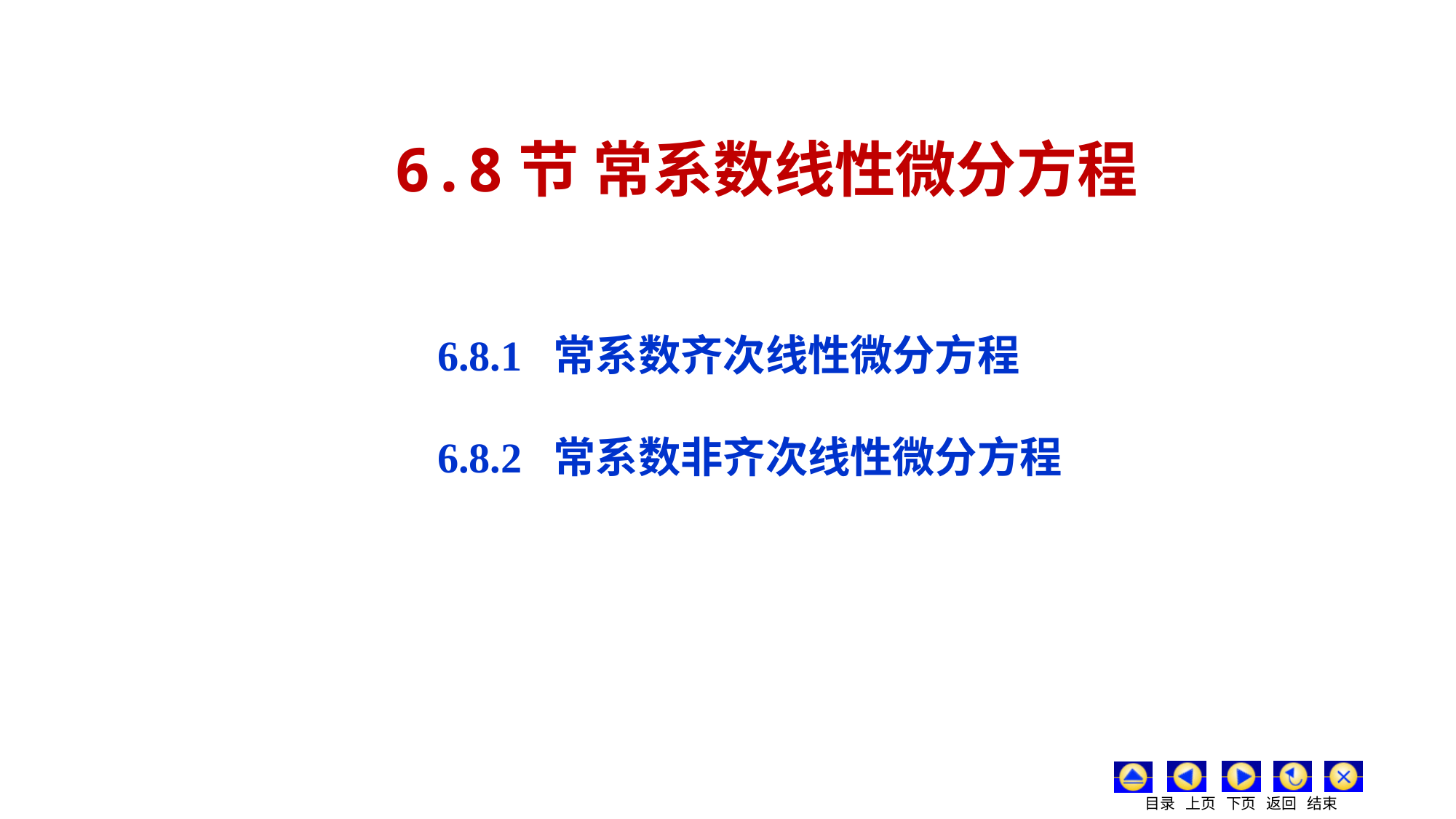

6.8节 常系数线性微分方程
6.8.1  常系数齐次线性微分方程
6.8.2  常系数非齐次线性微分方程